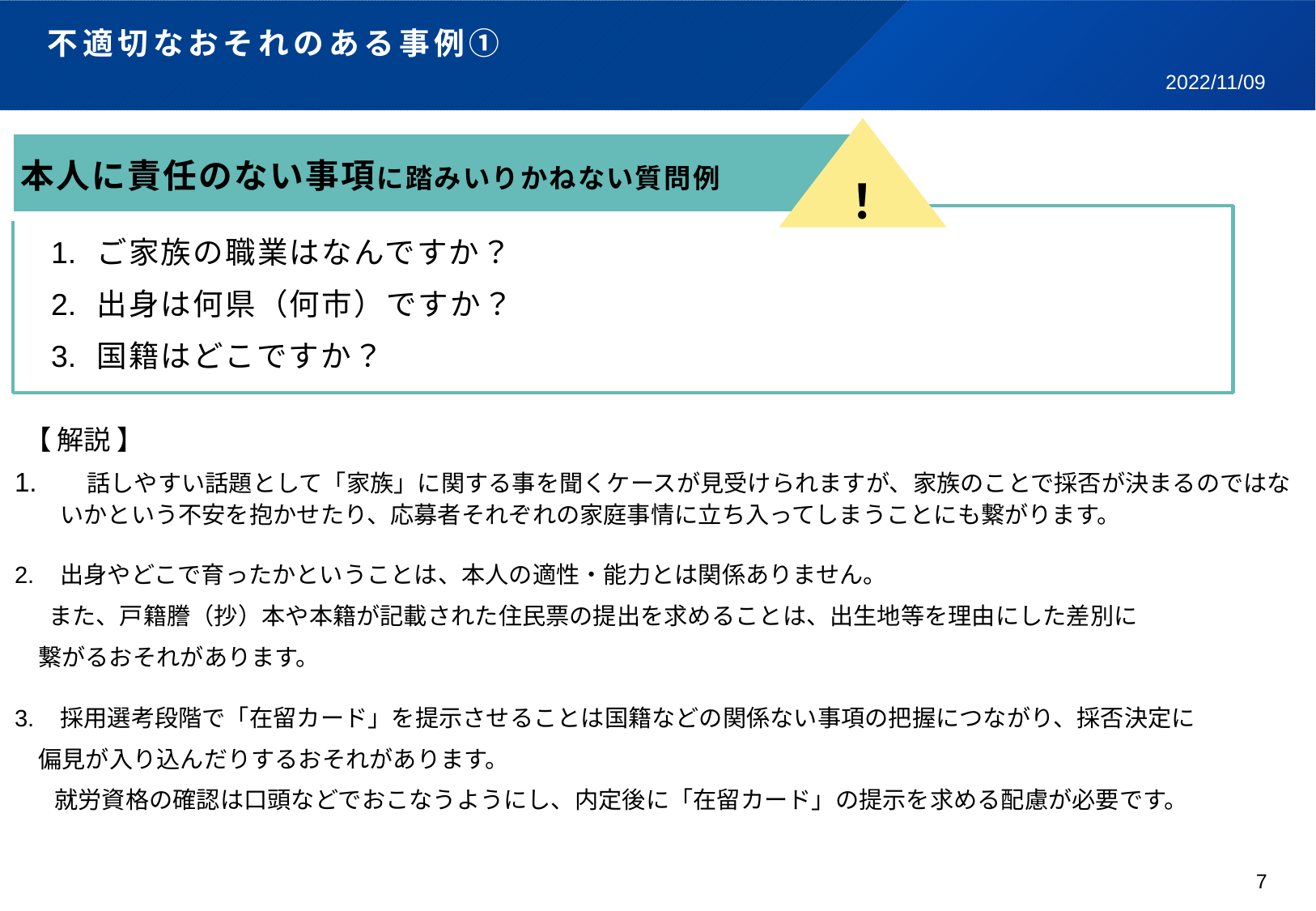

# 不適切なおそれのある事例①
2022/11/09
！
本人に責任のない事項に踏みいりかねない質問例
ご家族の職業はなんですか？
出身は何県（何市）ですか？
国籍はどこですか？
【 解説 】
　話しやすい話題として「家族」に関する事を聞くケースが見受けられますが、家族のことで採否が決まるのではないかという不安を抱かせたり、応募者それぞれの家庭事情に立ち入ってしまうことにも繋がります。

出身やどこで育ったかということは、本人の適性・能力とは関係ありません。
　  また、戸籍謄（抄）本や本籍が記載された住民票の提出を求めることは、出生地等を理由にした差別に
　繋がるおそれがあります。

採用選考段階で「在留カード」を提示させることは国籍などの関係ない事項の把握につながり、採否決定に
　偏見が入り込んだりするおそれがあります。
  　就労資格の確認は口頭などでおこなうようにし、内定後に「在留カード」の提示を求める配慮が必要です。
7